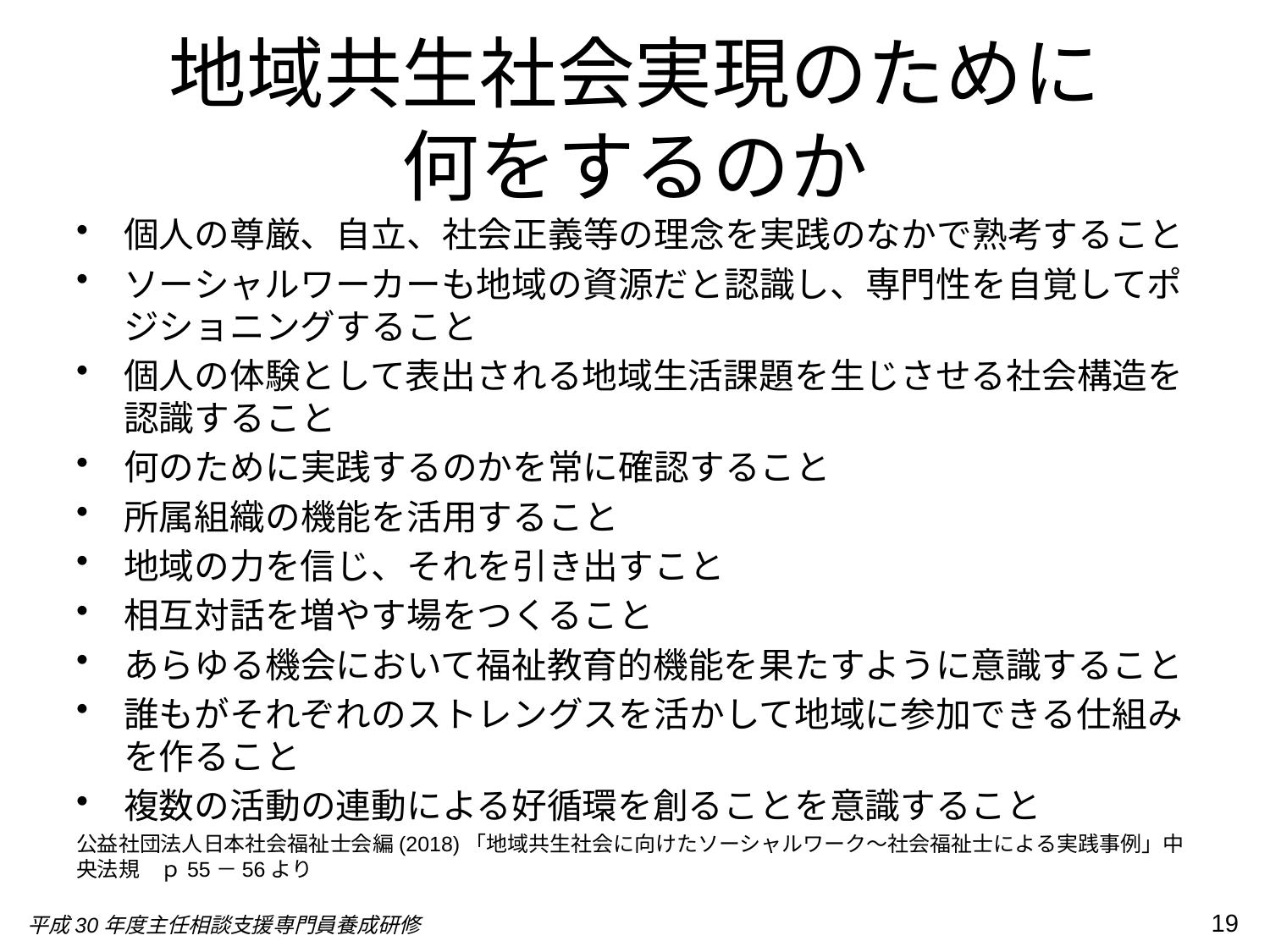

# 地域共生社会実現のために 何をするのか
個人の尊厳、自立、社会正義等の理念を実践のなかで熟考すること
ソーシャルワーカーも地域の資源だと認識し、専門性を自覚してポジショニングすること
個人の体験として表出される地域生活課題を生じさせる社会構造を認識すること
何のために実践するのかを常に確認すること
所属組織の機能を活用すること
地域の力を信じ、それを引き出すこと
相互対話を増やす場をつくること
あらゆる機会において福祉教育的機能を果たすように意識すること
誰もがそれぞれのストレングスを活かして地域に参加できる仕組みを作ること
複数の活動の連動による好循環を創ることを意識すること
公益社団法人日本社会福祉士会編(2018)「地域共生社会に向けたソーシャルワーク～社会福祉士による実践事例」中央法規　ｐ55－56より
19
平成30年度主任相談支援専門員養成研修